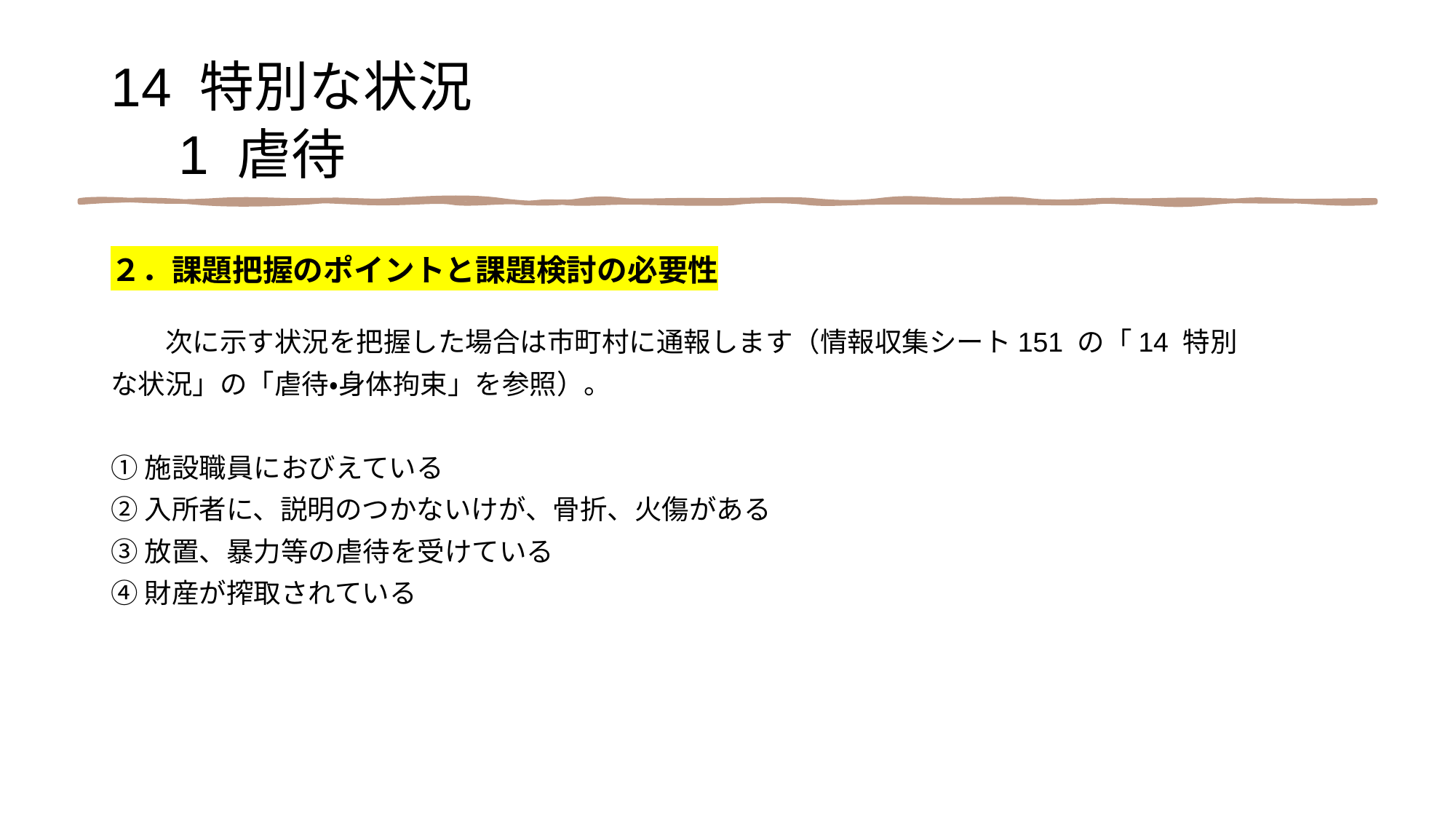

14 特別な状況
　1 虐待

２．課題把握のポイントと課題検討の必要性

　　次に示す状況を把握した場合は市町村に通報します（情報収集シート151 の「14 特別
な状況」の「虐待・身体拘束」を参照）。

①施設職員におびえている
②入所者に、説明のつかないけが、骨折、火傷がある
③放置、暴力等の虐待を受けている
④財産が搾取されている